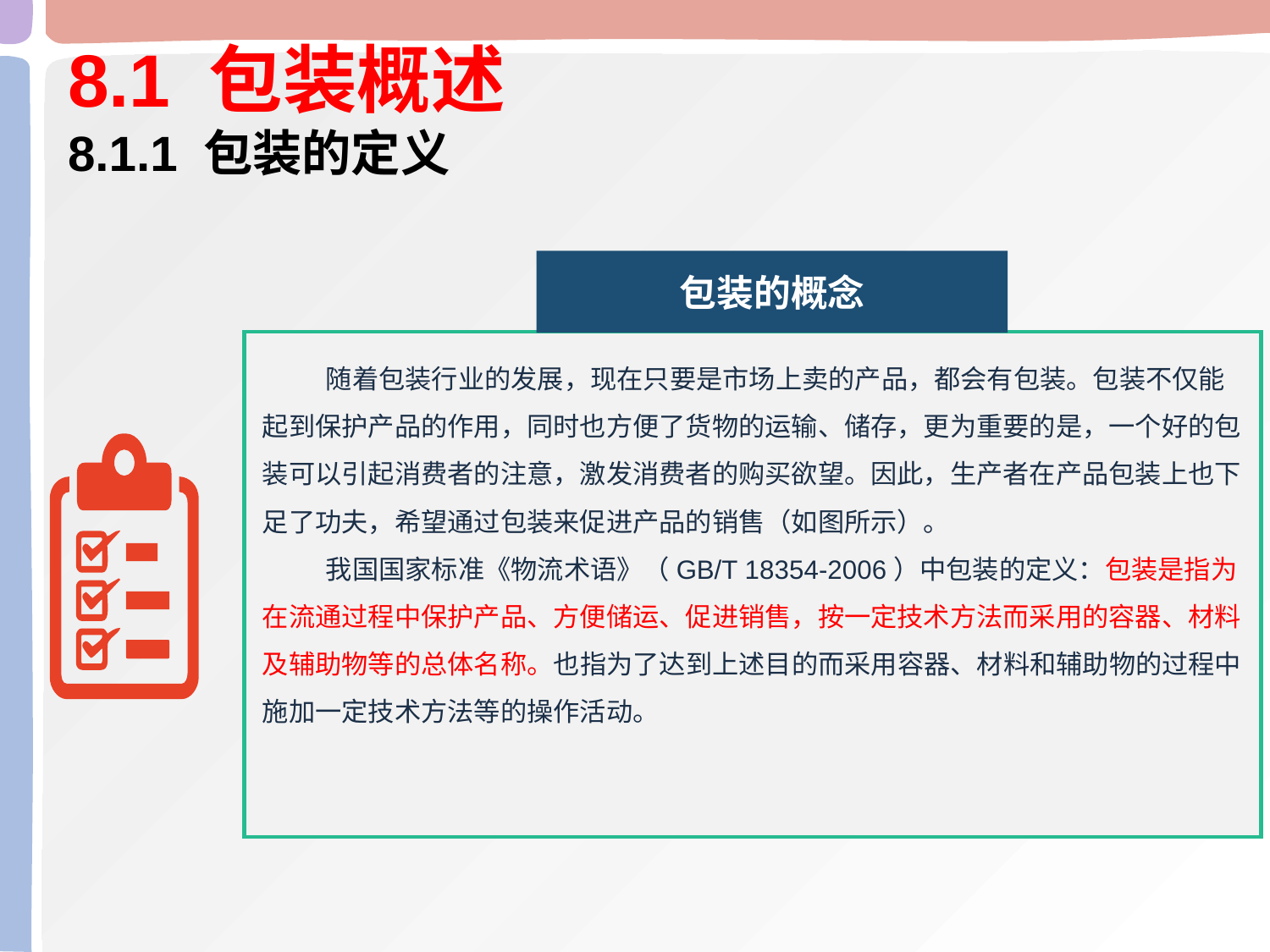

# 8.1 包装概述 8.1.1 包装的定义
包装的概念

随着包装行业的发展，现在只要是市场上卖的产品，都会有包装。包装不仅能起到保护产品的作用，同时也方便了货物的运输、储存，更为重要的是，一个好的包装可以引起消费者的注意，激发消费者的购买欲望。因此，生产者在产品包装上也下足了功夫，希望通过包装来促进产品的销售（如图所示）。
我国国家标准《物流术语》（GB/T 18354-2006）中包装的定义：包装是指为在流通过程中保护产品、方便储运、促进销售，按一定技术方法而采用的容器、材料及辅助物等的总体名称。也指为了达到上述目的而采用容器、材料和辅助物的过程中施加一定技术方法等的操作活动。